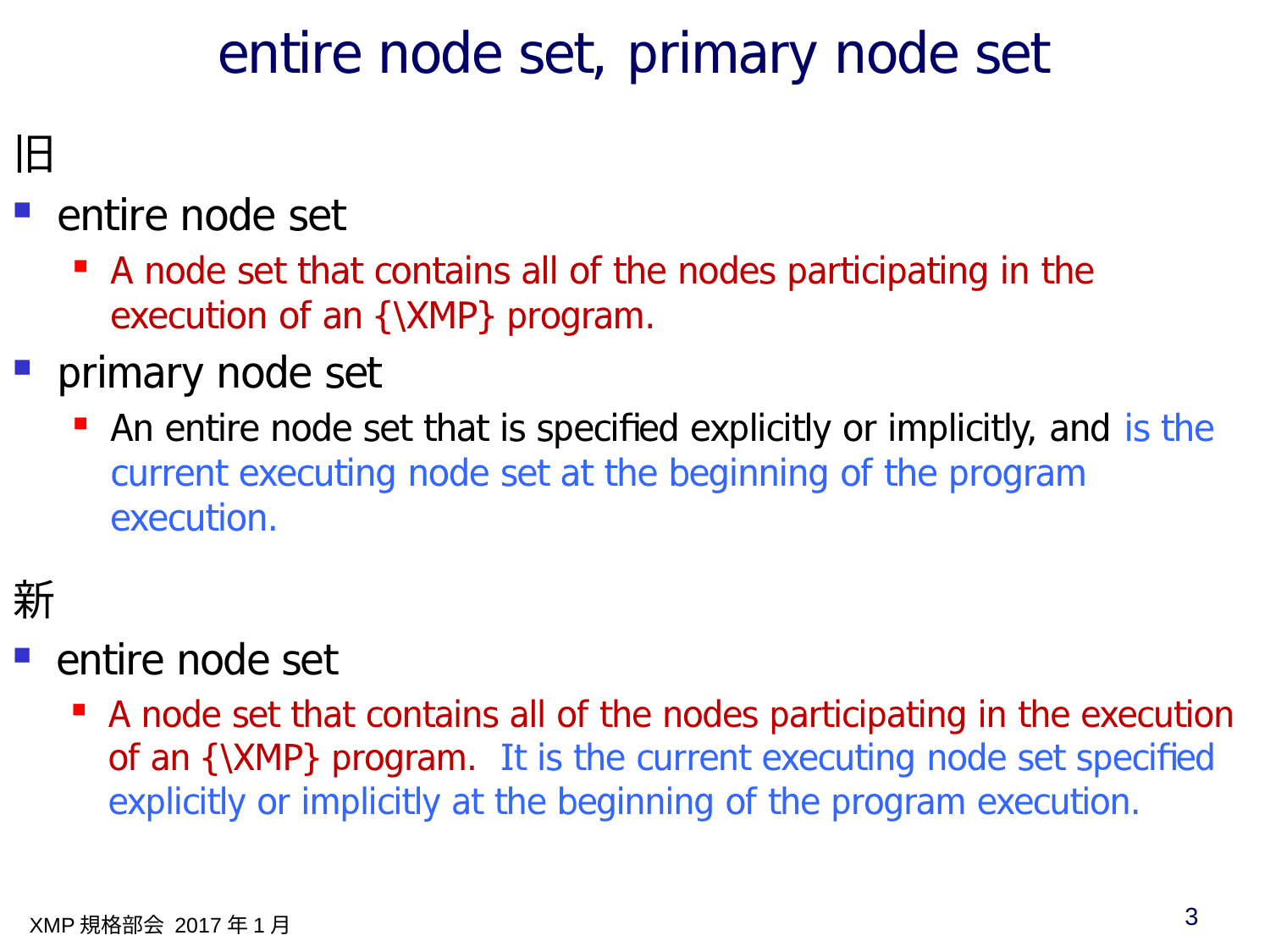

# entire node set, primary node set
旧
entire node set
A node set that contains all of the nodes participating in the execution of an {\XMP} program.
primary node set
An entire node set that is specified explicitly or implicitly, and is the current executing node set at the beginning of the program execution.
新
entire node set
A node set that contains all of the nodes participating in the execution of an {\XMP} program.  It is the current executing node set specified explicitly or implicitly at the beginning of the program execution.
3
XMP規格部会 2017年1月